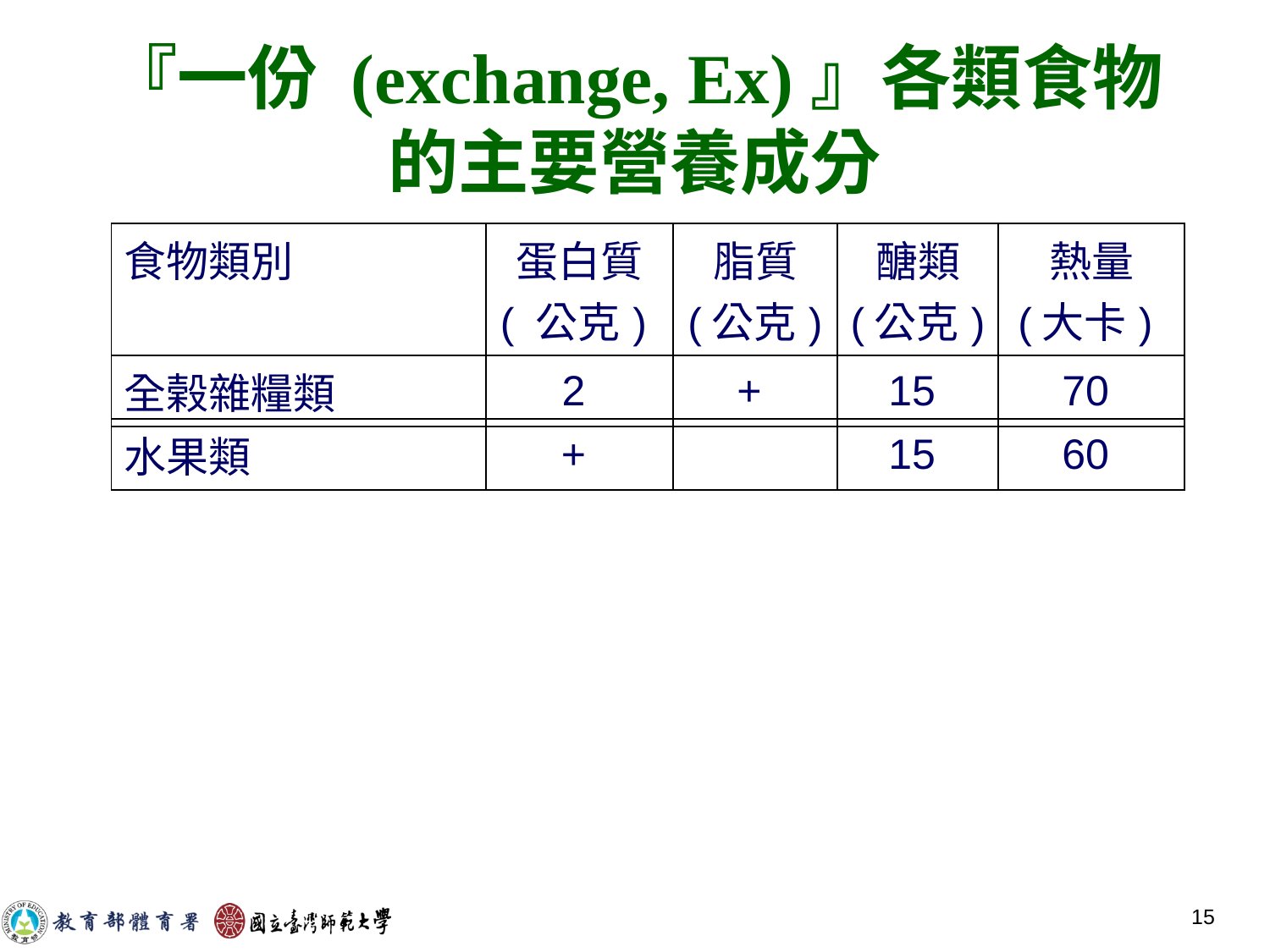

『一份 (exchange, Ex)』各類食物的主要營養成分
| 食物類別 | 蛋白質 ( 公克) | 脂質 (公克) | 醣類 (公克) | 熱量 (大卡) |
| --- | --- | --- | --- | --- |
| 全榖雜糧類 | 2 | + | 15 | 70 |
| 水果類 | + |  | 15 | 60 |
| --- | --- | --- | --- | --- |
15